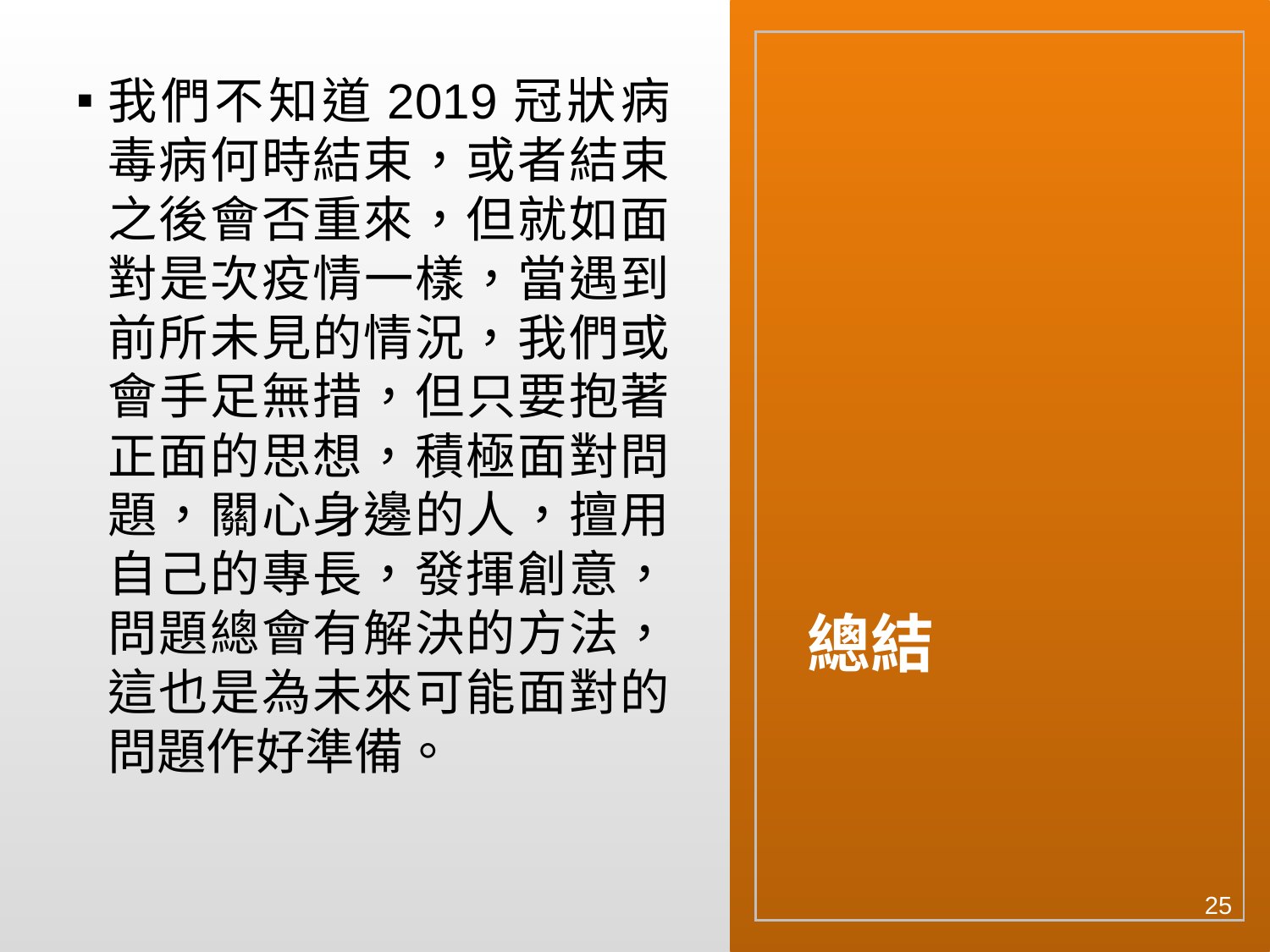

我們不知道2019冠狀病毒病何時結束，或者結束之後會否重來，但就如面對是次疫情一樣，當遇到前所未見的情況，我們或會手足無措，但只要抱著正面的思想，積極面對問題，關心身邊的人，擅用自己的專長，發揮創意，問題總會有解決的方法，這也是為未來可能面對的問題作好準備。
# 總結

25